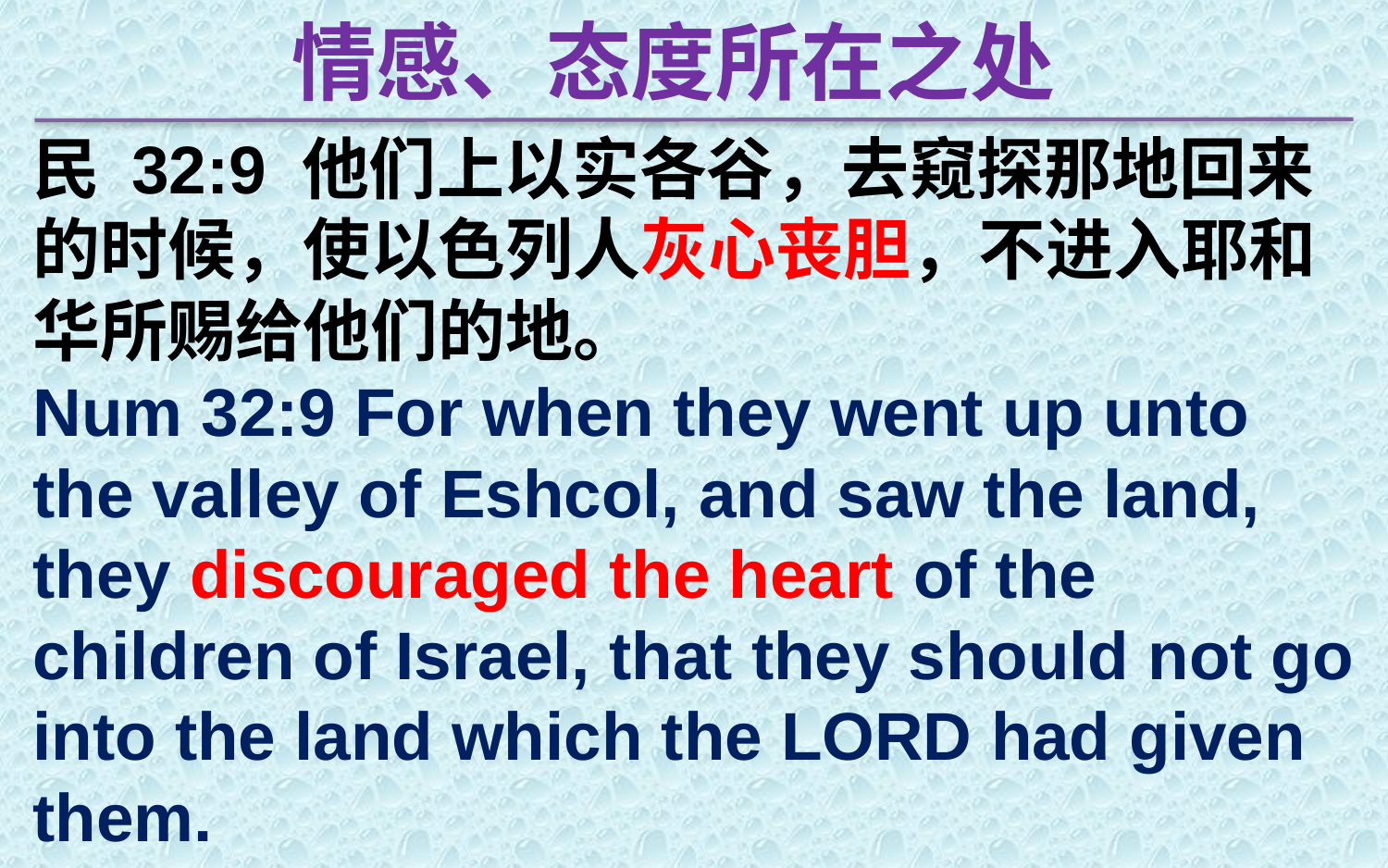

情感、态度所在之处
民 32:9 他们上以实各谷，去窥探那地回来的时候，使以色列人灰心丧胆，不进入耶和华所赐给他们的地。
Num 32:9 For when they went up unto the valley of Eshcol, and saw the land, they discouraged the heart of the children of Israel, that they should not go into the land which the LORD had given them.